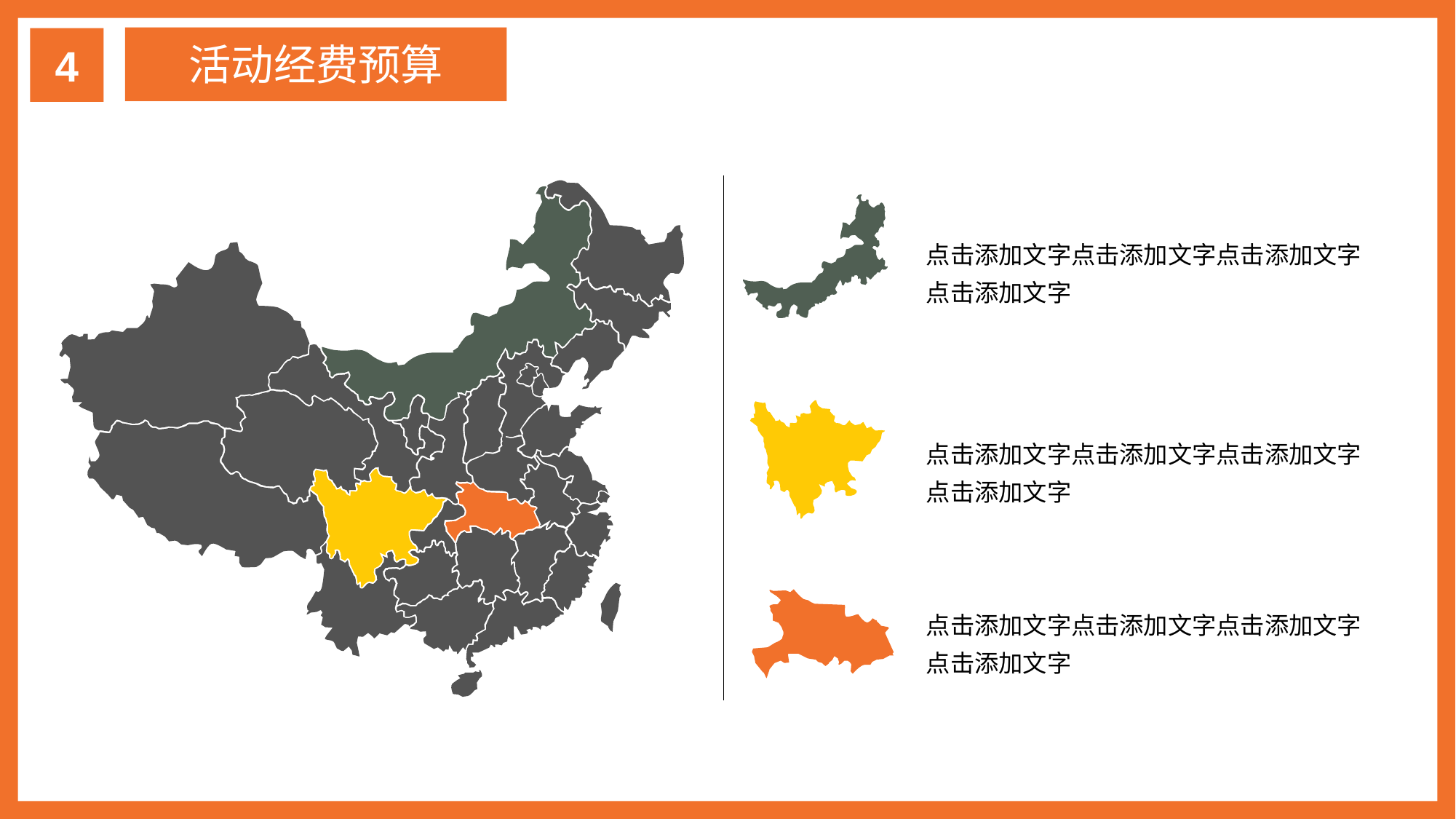

4
活动经费预算

点击添加文字点击添加文字点击添加文字点击添加文字

点击添加文字点击添加文字点击添加文字点击添加文字

点击添加文字点击添加文字点击添加文字点击添加文字